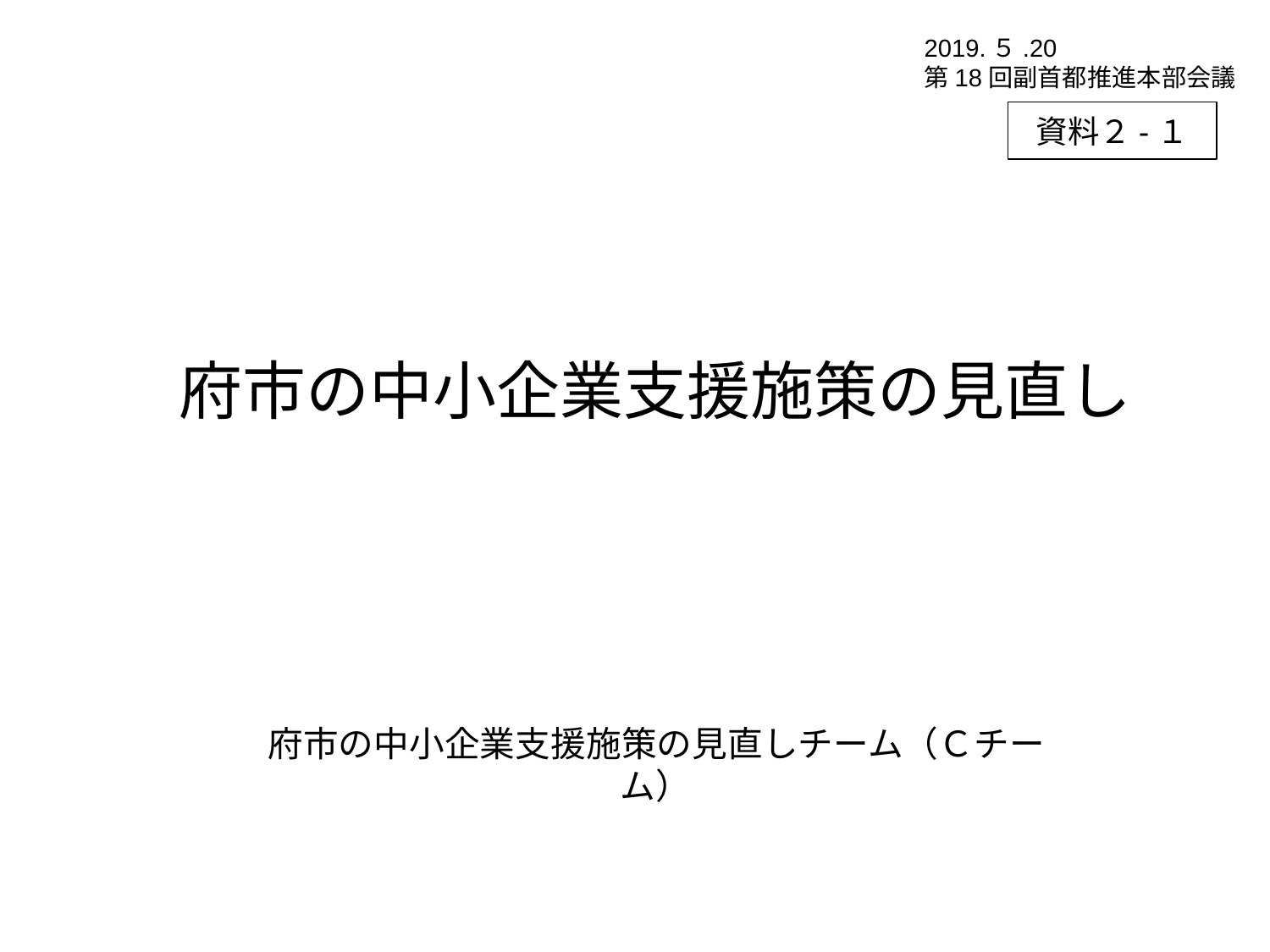

2019.５.20
第18回副首都推進本部会議
資料２-１
府市の中小企業支援施策の見直し
府市の中小企業支援施策の見直しチーム（Ｃチーム）